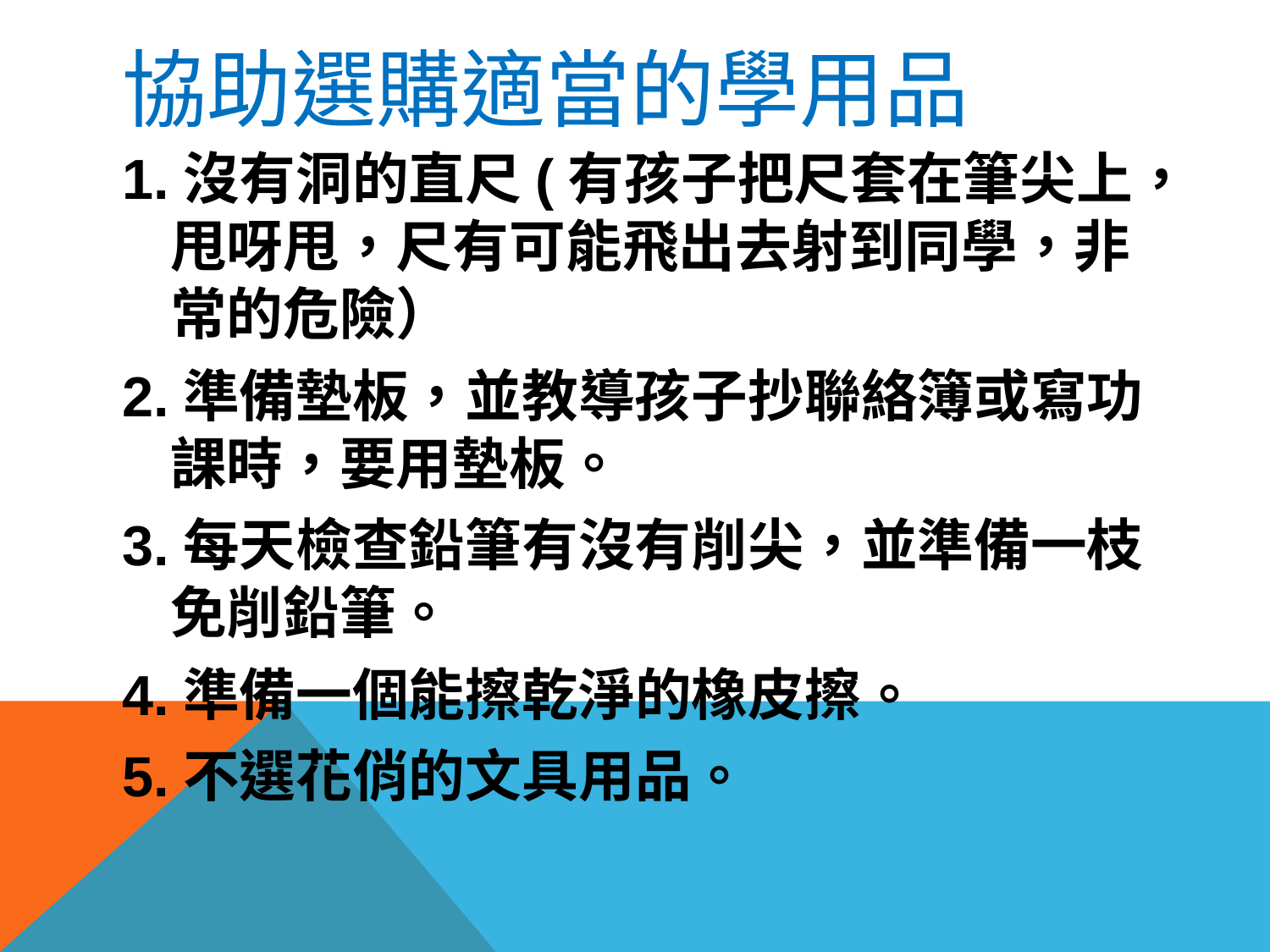

# 協助選購適當的學用品
1.沒有洞的直尺(有孩子把尺套在筆尖上，甩呀甩，尺有可能飛出去射到同學，非常的危險）
2.準備墊板，並教導孩子抄聯絡簿或寫功課時，要用墊板。
3.每天檢查鉛筆有沒有削尖，並準備一枝免削鉛筆。
4.準備一個能擦乾淨的橡皮擦。
5.不選花俏的文具用品。